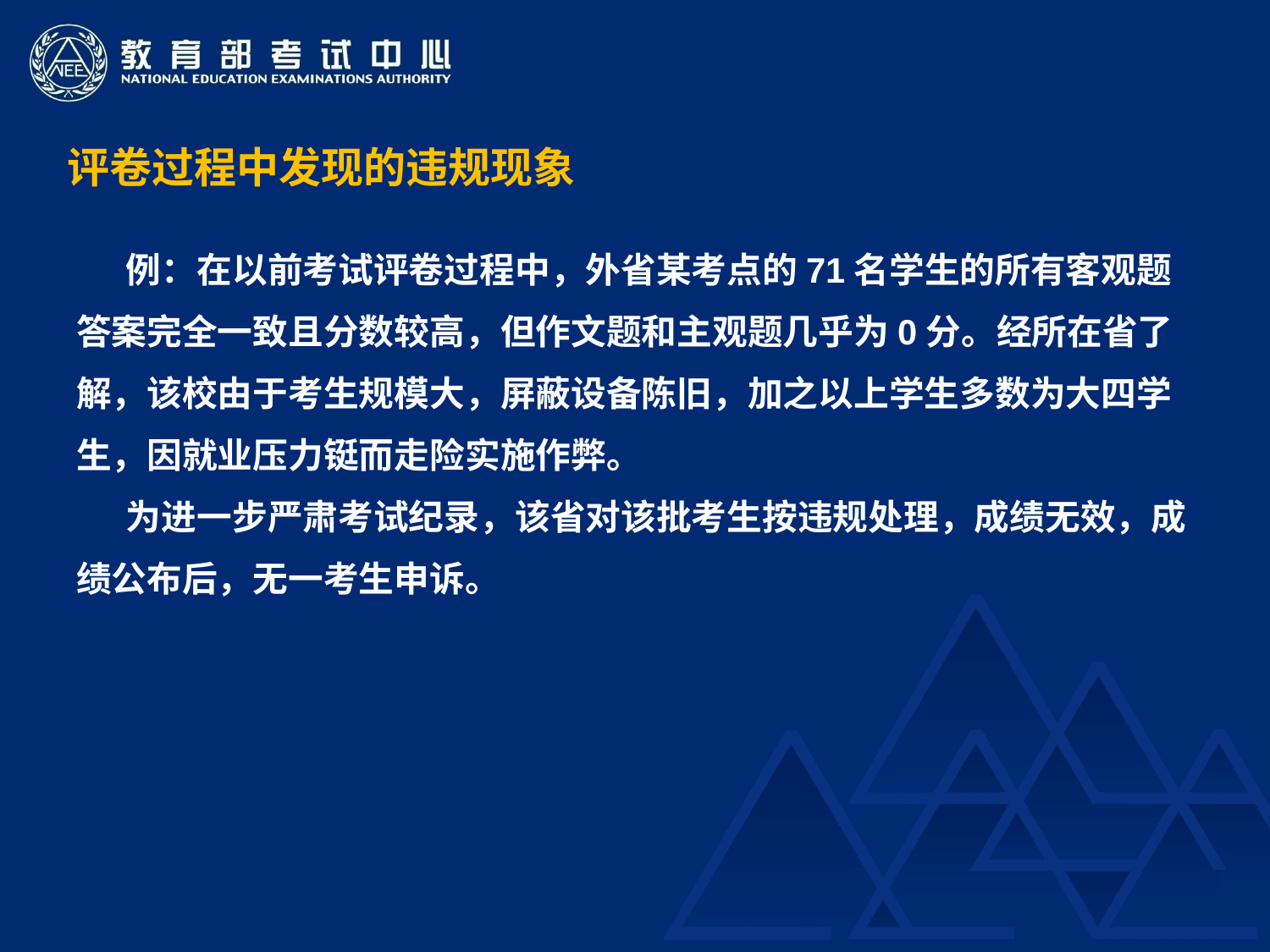

评卷过程中发现的违规现象
例：在以前考试评卷过程中，外省某考点的71名学生的所有客观题答案完全一致且分数较高，但作文题和主观题几乎为0分。经所在省了解，该校由于考生规模大，屏蔽设备陈旧，加之以上学生多数为大四学生，因就业压力铤而走险实施作弊。
为进一步严肃考试纪录，该省对该批考生按违规处理，成绩无效，成绩公布后，无一考生申诉。